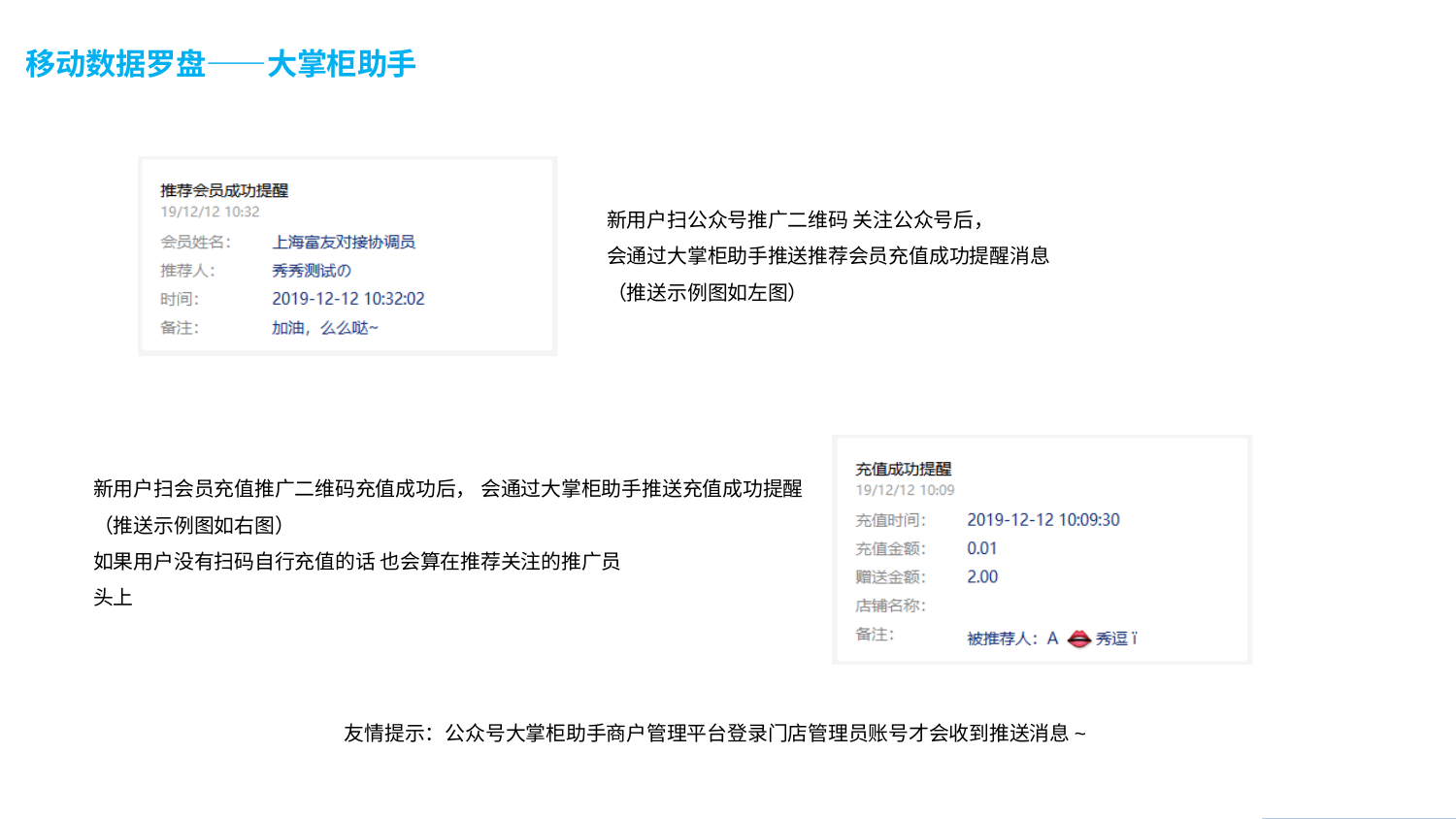

# 移动数据罗盘——大掌柜助手

新用户扫公众号推广二维码 关注公众号后，
会通过大掌柜助手推送推荐会员充值成功提醒消息
（推送示例图如左图）

新用户扫会员充值推广二维码充值成功后， 会通过大掌柜助手推送充值成功提醒
（推送示例图如右图）
如果用户没有扫码自行充值的话 也会算在推荐关注的推广员头上
友情提示：公众号大掌柜助手商户管理平台登录门店管理员账号才会收到推送消息~